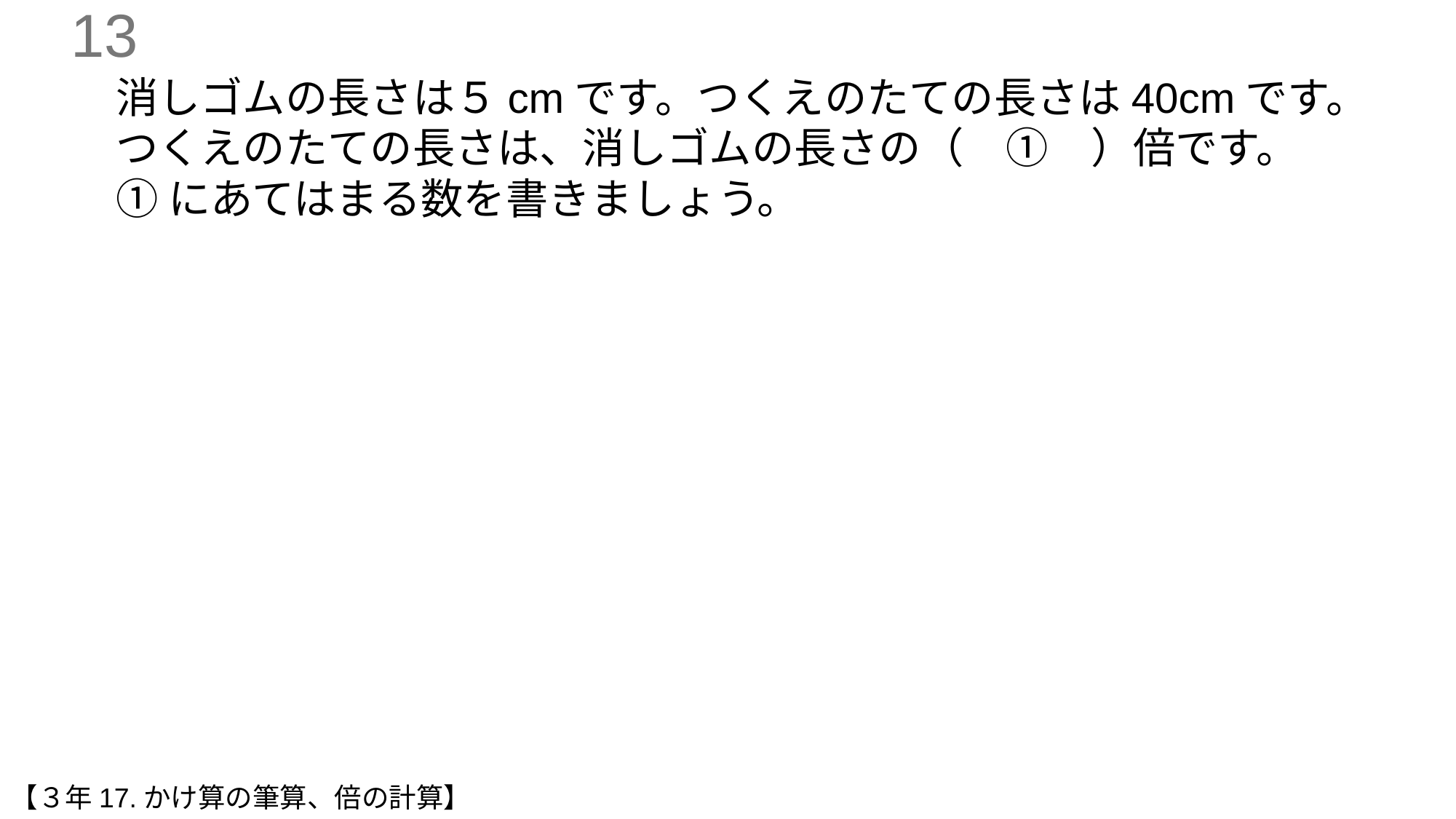

13
消しゴムの長さは５cmです。つくえのたての長さは40cmです。
つくえのたての長さは、消しゴムの長さの（　①　）倍です。
①にあてはまる数を書きましょう。
【３年17.かけ算の筆算、倍の計算】